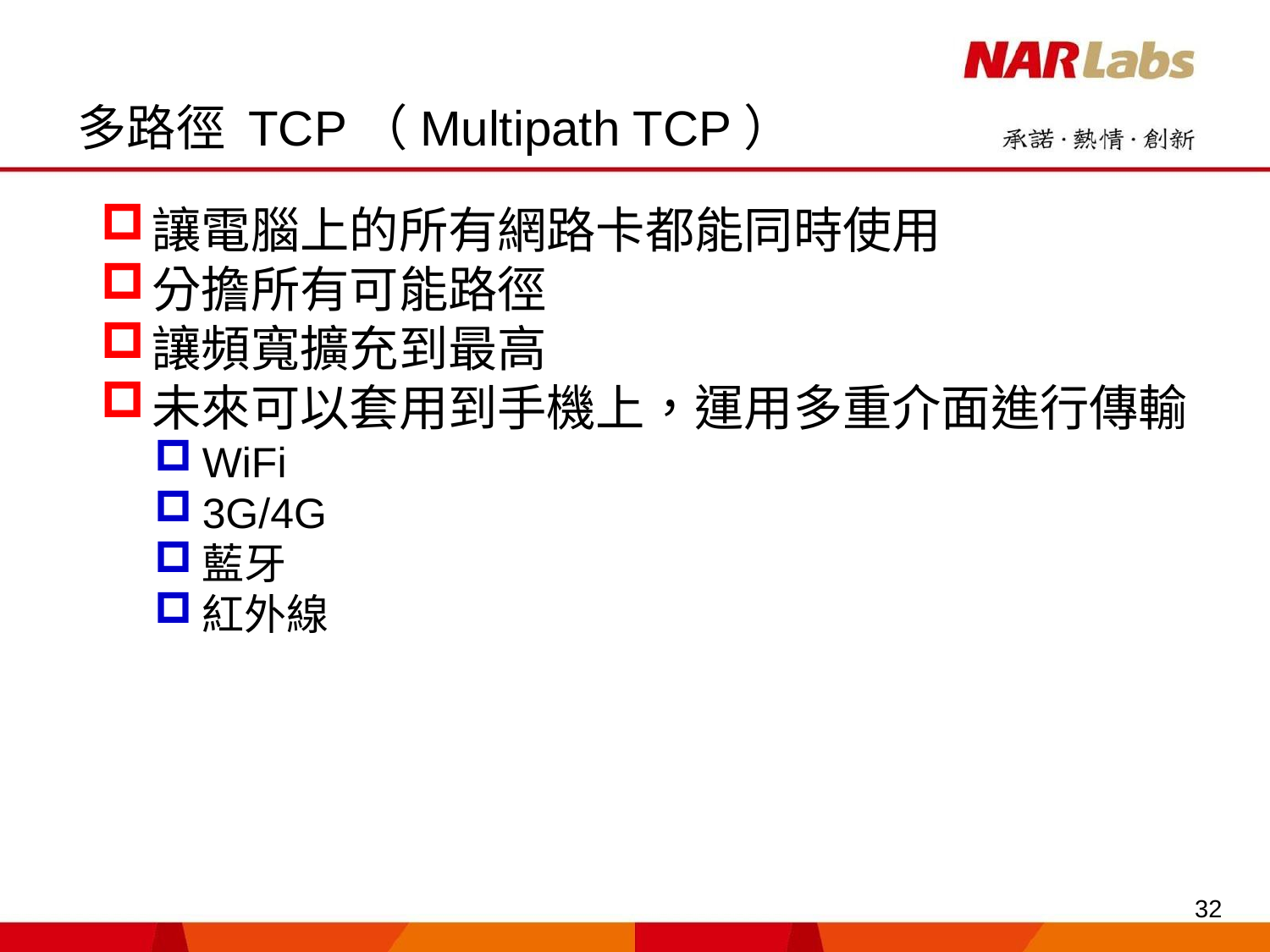

# 多路徑 TCP（Multipath TCP）
讓電腦上的所有網路卡都能同時使用
分擔所有可能路徑
讓頻寬擴充到最高
未來可以套用到手機上，運用多重介面進行傳輸
WiFi
3G/4G
藍牙
紅外線

32